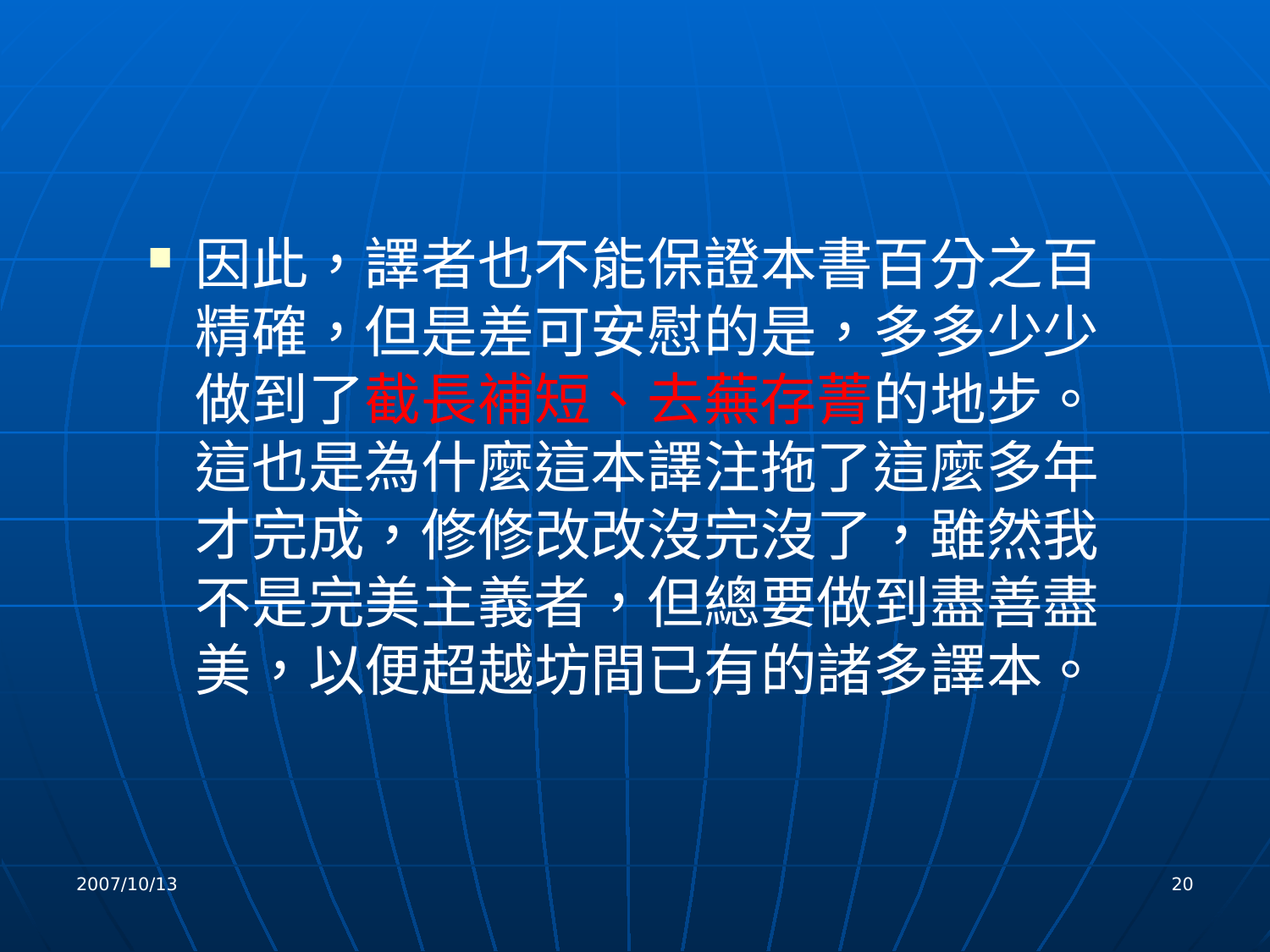

因此，譯者也不能保證本書百分之百精確，但是差可安慰的是，多多少少做到了截長補短、去蕪存菁的地步。這也是為什麼這本譯注拖了這麼多年才完成，修修改改沒完沒了，雖然我不是完美主義者，但總要做到盡善盡美，以便超越坊間已有的諸多譯本。

2007/10/13
20